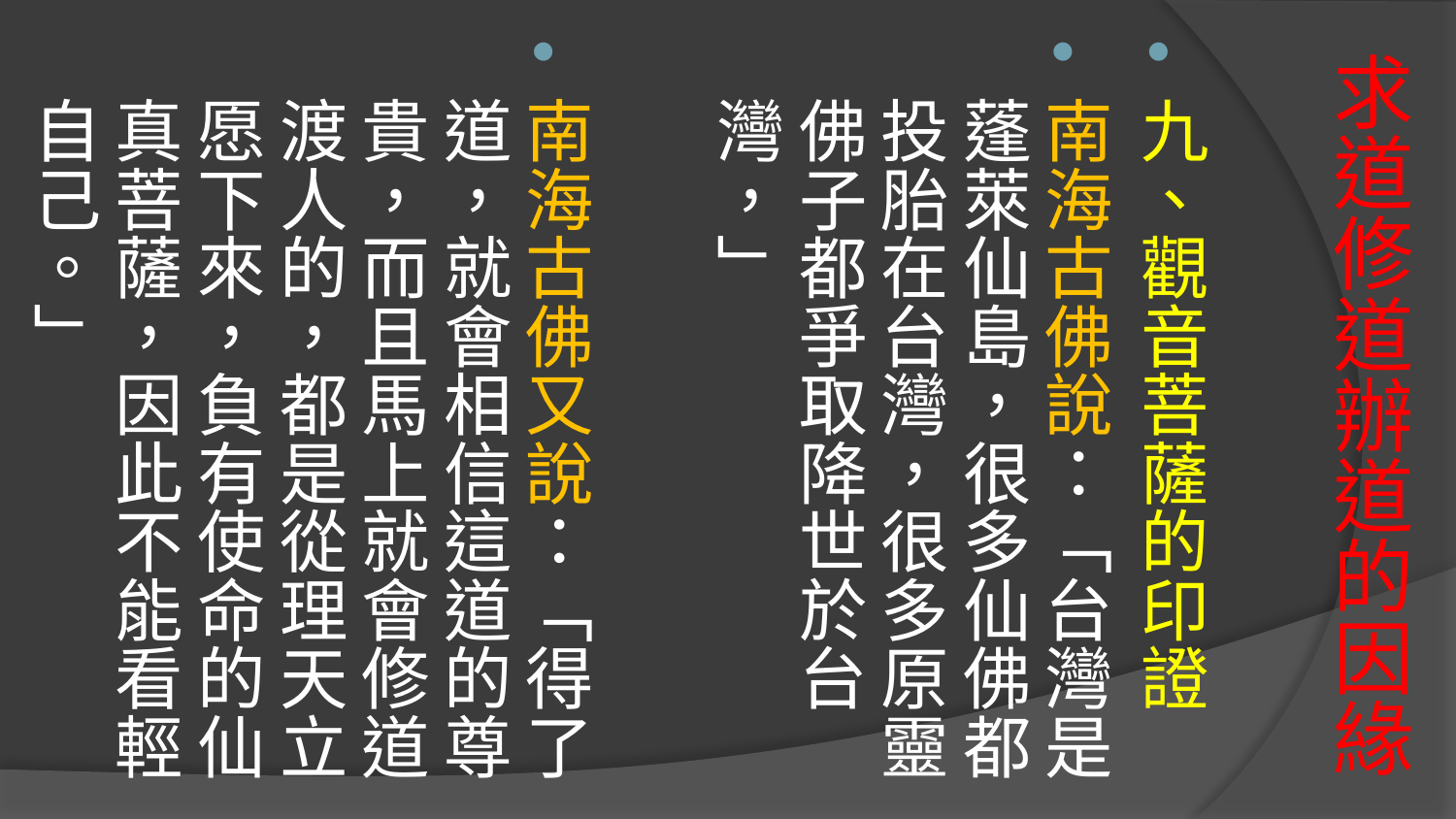

九、觀音菩薩的印證
南海古佛說：「台灣是蓬萊仙島，很多仙佛都投胎在台灣，很多原靈佛子都爭取降世於台灣，」

南海古佛又說：「得了道，就會相信這道的尊貴，而且馬上就會修道渡人的，都是從理天立愿下來，負有使命的仙真菩薩，因此不能看輕自己。」
# 求道修道辦道的因緣